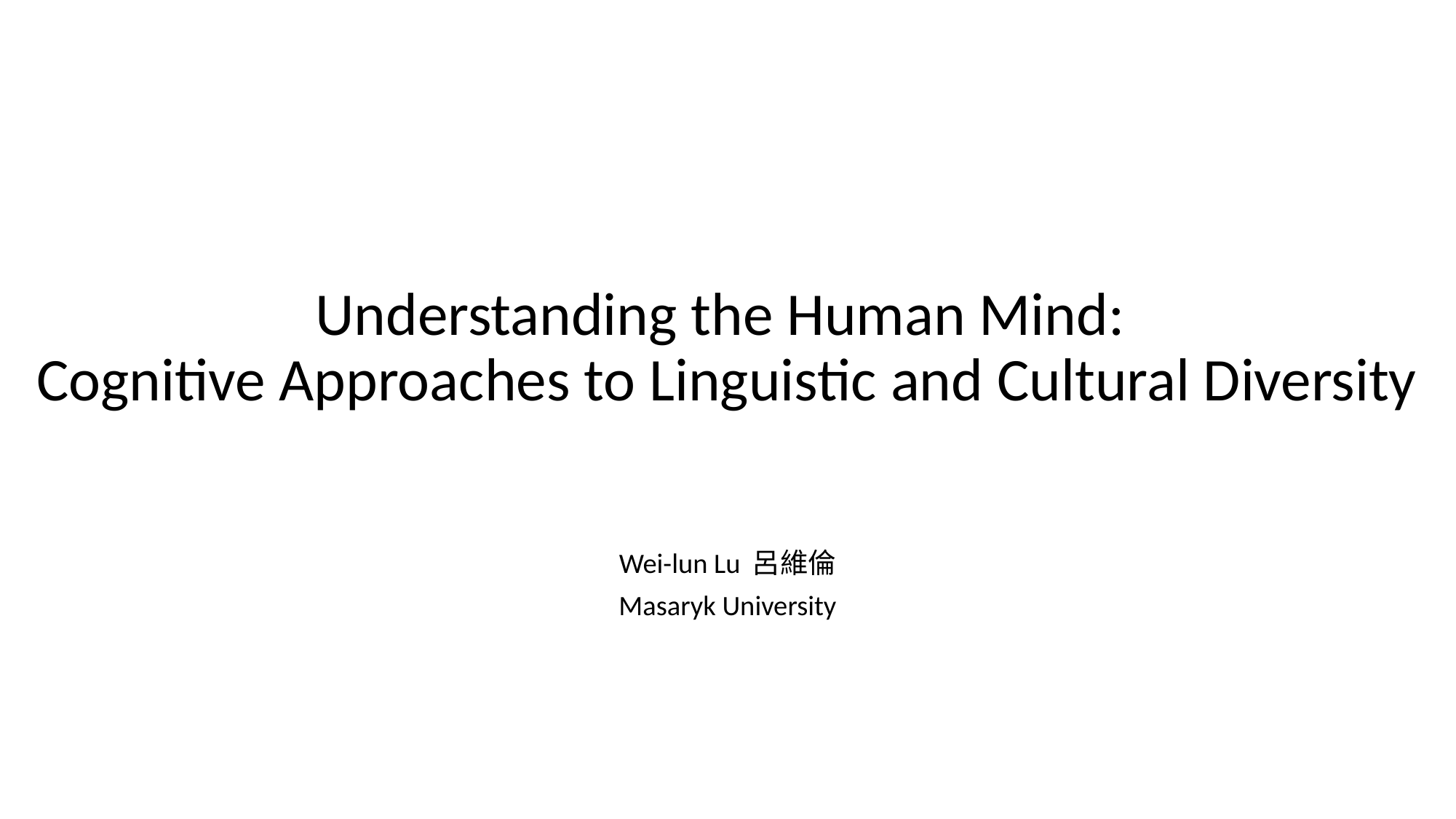

# Understanding the Human Mind: Cognitive Approaches to Linguistic and Cultural Diversity

Wei-lun Lu 呂維倫
Masaryk University